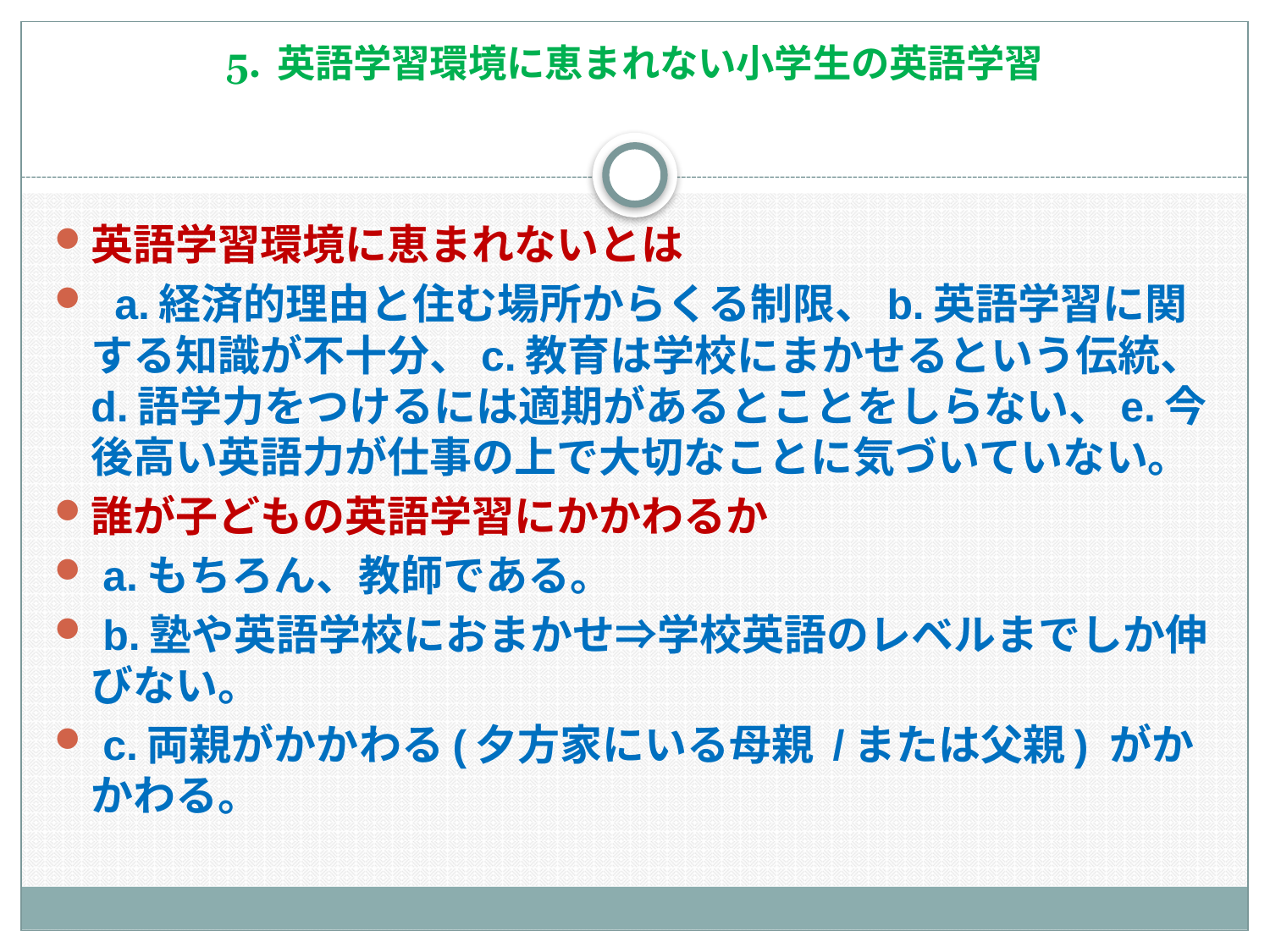

# 5. 英語学習環境に恵まれない小学生の英語学習
英語学習環境に恵まれないとは
  a.経済的理由と住む場所からくる制限、b.英語学習に関する知識が不十分、c.教育は学校にまかせるという伝統、d.語学力をつけるには適期があるとことをしらない、e.今後高い英語力が仕事の上で大切なことに気づいていない。
誰が子どもの英語学習にかかわるか
 a.もちろん、教師である。
 b.塾や英語学校におまかせ⇒学校英語のレベルまでしか伸びない。
 c.両親がかかわる(夕方家にいる母親 /または父親) がかかわる。